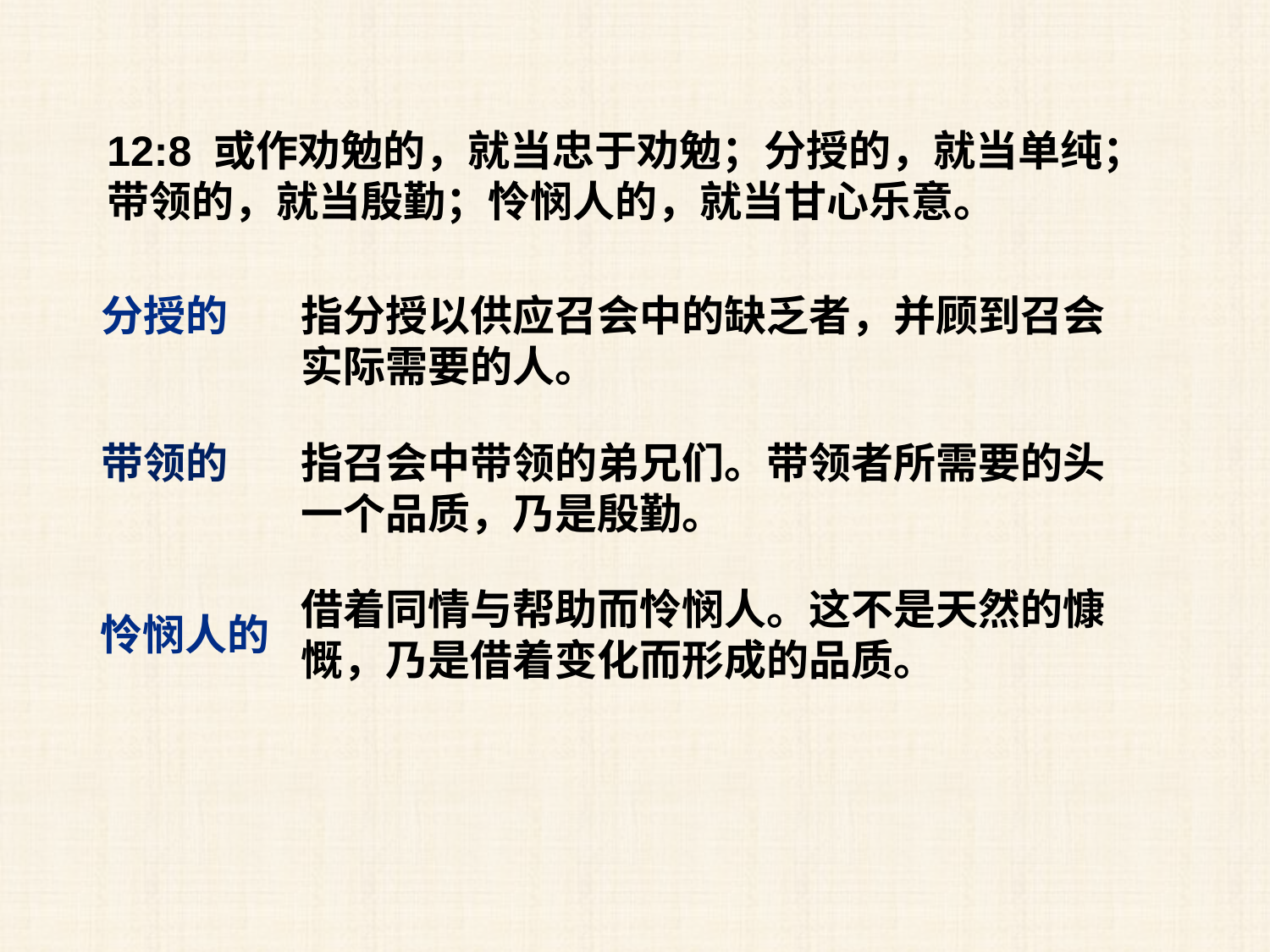

12:8 或作劝勉的，就当忠于劝勉；分授的，就当单纯；带领的，就当殷勤；怜悯人的，就当甘心乐意。
分授的
指分授以供应召会中的缺乏者，并顾到召会实际需要的人。
带领的
指召会中带领的弟兄们。带领者所需要的头一个品质，乃是殷勤。
借着同情与帮助而怜悯人。这不是天然的慷慨，乃是借着变化而形成的品质。
怜悯人的